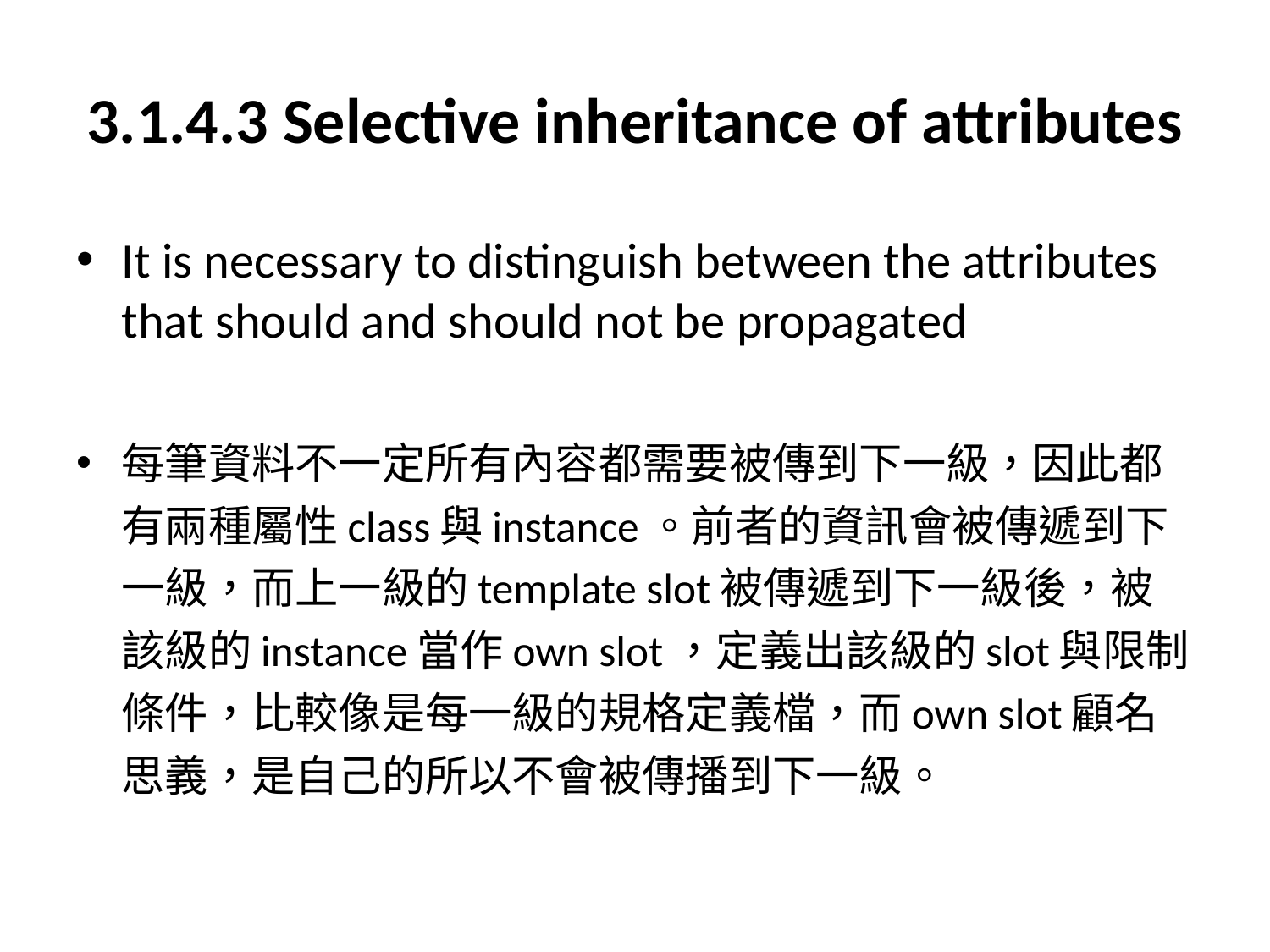

# 3.1.4.3 Selective inheritance of attributes
It is necessary to distinguish between the attributes that should and should not be propagated

每筆資料不一定所有內容都需要被傳到下一級，因此都有兩種屬性class與instance。前者的資訊會被傳遞到下一級，而上一級的template slot被傳遞到下一級後，被該級的instance當作own slot，定義出該級的slot與限制條件，比較像是每一級的規格定義檔，而own slot顧名思義，是自己的所以不會被傳播到下一級。